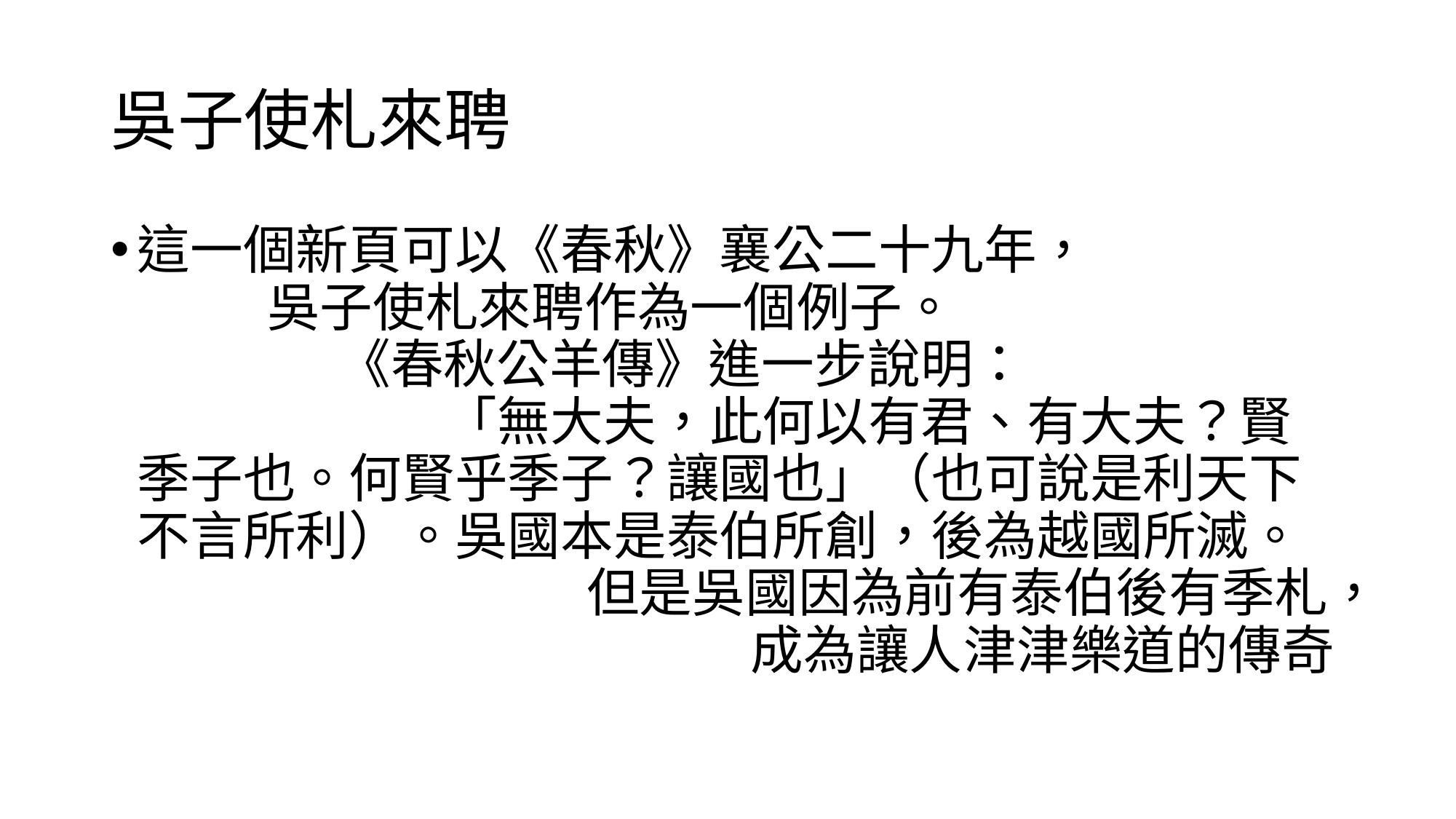

# 吳子使札來聘
這一個新頁可以《春秋》襄公二十九年，                                 吳子使札來聘作為一個例子。                                                  《春秋公羊傳》進一步說明：                                                     「無大夫，此何以有君、有大夫？賢季子也。何賢乎季子？讓國也」（也可說是利天下不言所利）。吳國本是泰伯所創，後為越國所滅。                                          但是吳國因為前有泰伯後有季札，                                                    成為讓人津津樂道的傳奇